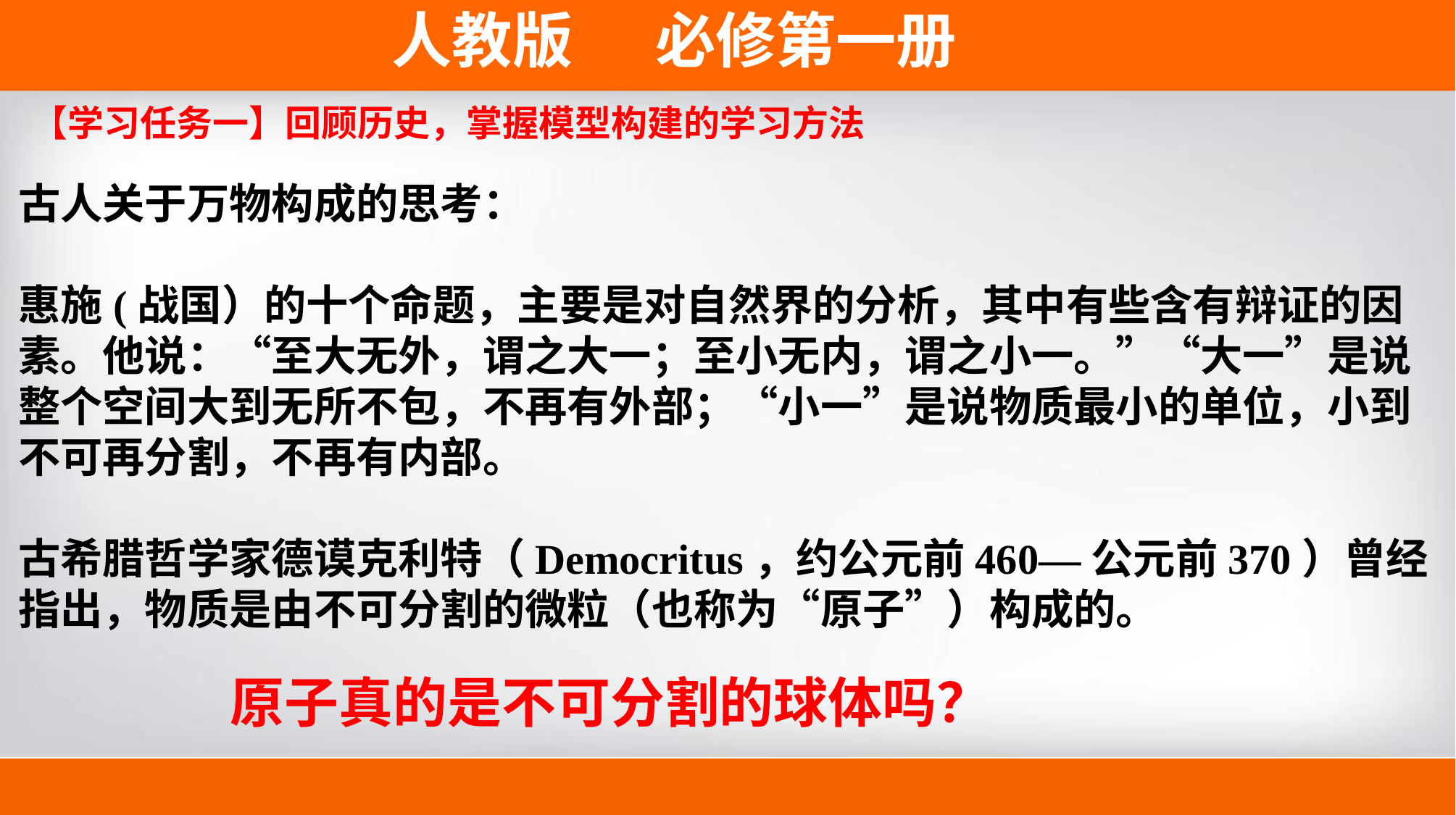

【学习任务一】回顾历史，掌握模型构建的学习方法
古人关于万物构成的思考：

惠施(战国）的十个命题，主要是对自然界的分析，其中有些含有辩证的因素。他说：“至大无外，谓之大一；至小无内，谓之小一。”“大一”是说整个空间大到无所不包，不再有外部；“小一”是说物质最小的单位，小到不可再分割，不再有内部。

古希腊哲学家德谟克利特（Democritus，约公元前460—公元前370）曾经指出，物质是由不可分割的微粒（也称为“原子”）构成的。
原子真的是不可分割的球体吗？